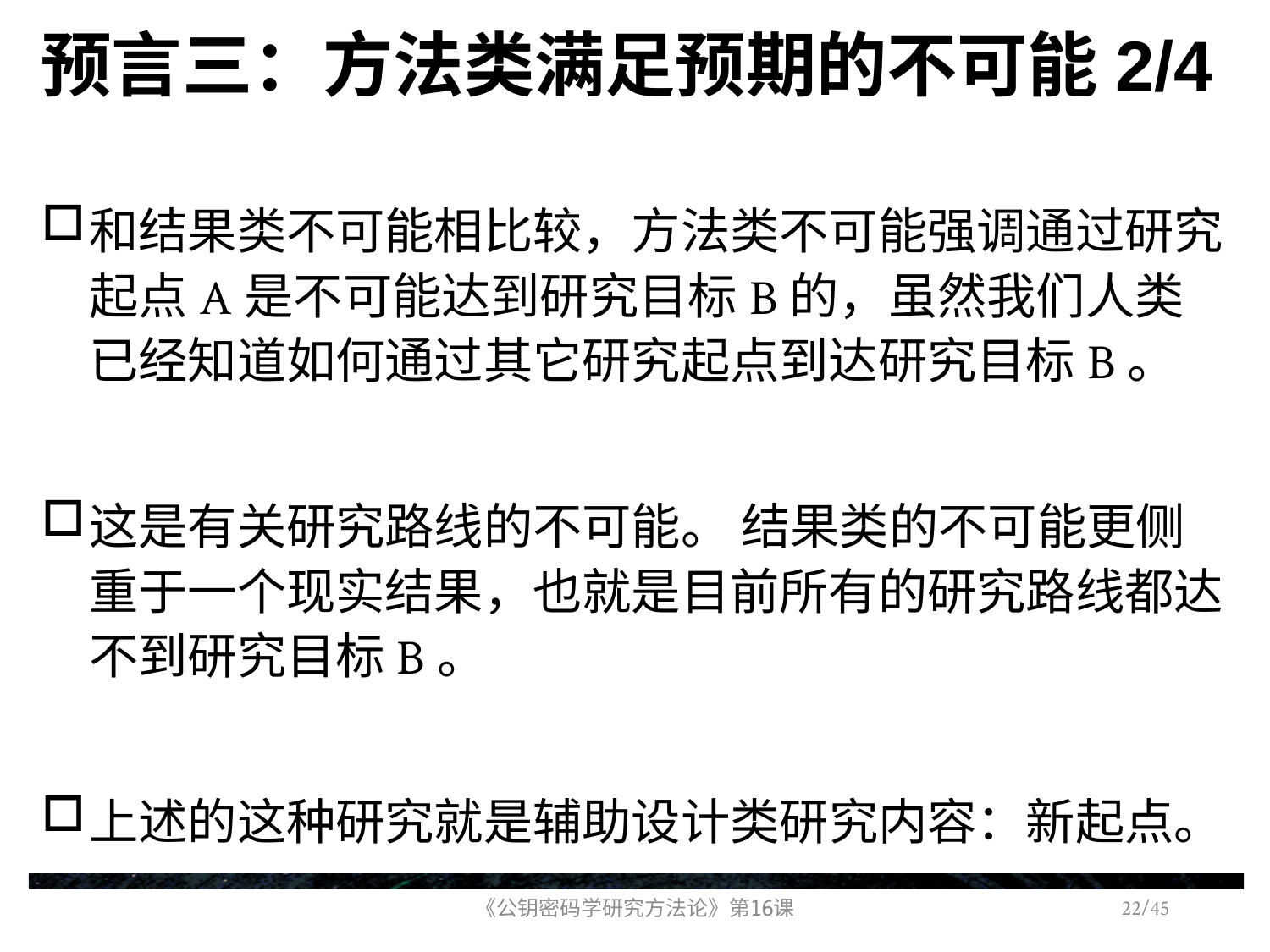

# 预言三：方法类满足预期的不可能2/4
和结果类不可能相比较，方法类不可能强调通过研究起点A是不可能达到研究目标B的，虽然我们人类已经知道如何通过其它研究起点到达研究目标B。

这是有关研究路线的不可能。 结果类的不可能更侧重于一个现实结果，也就是目前所有的研究路线都达不到研究目标B。

上述的这种研究就是辅助设计类研究内容：新起点。

《公钥密码学研究方法论》第16课
22/45